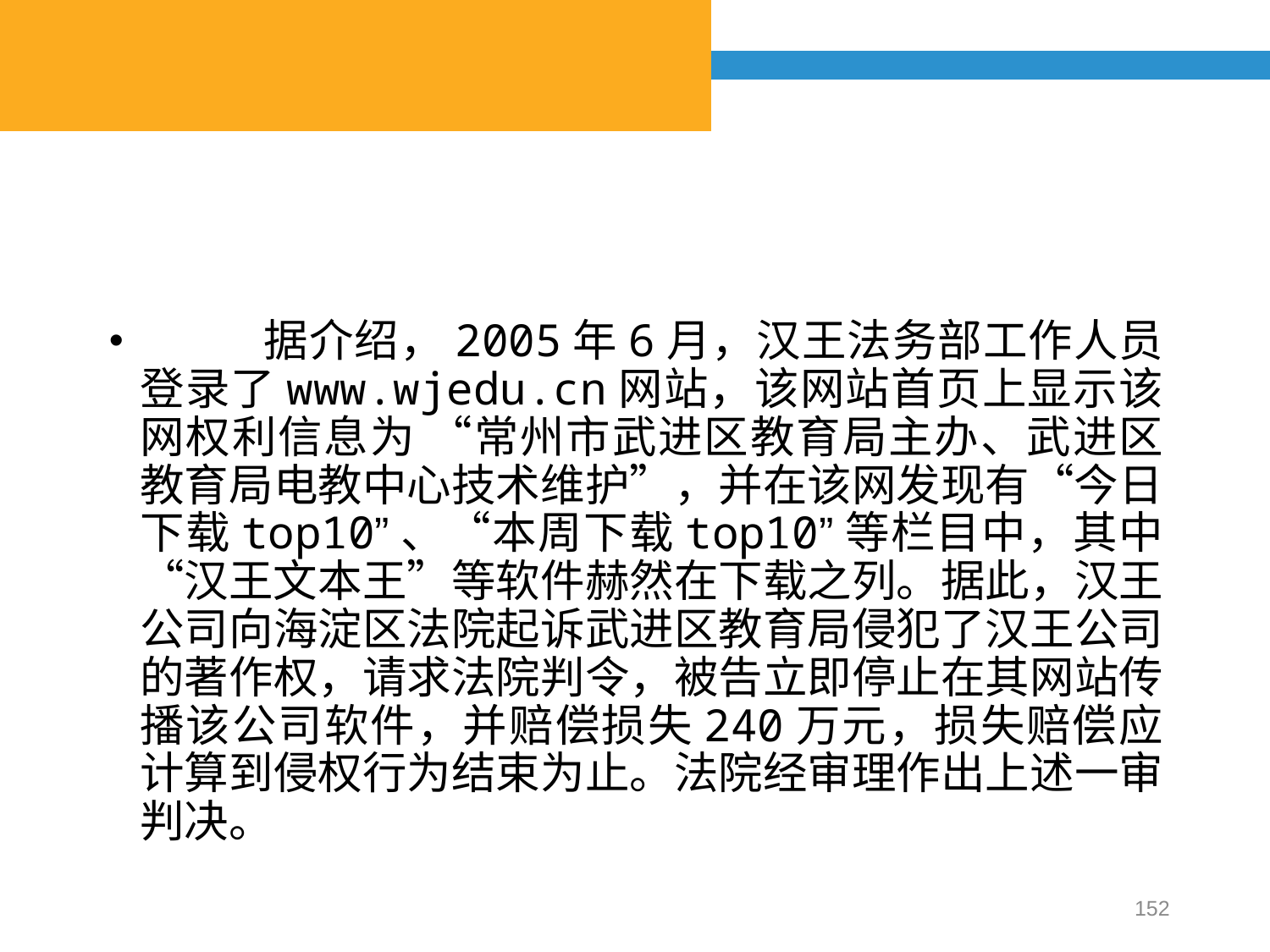

#
	据介绍，2005年6月，汉王法务部工作人员登录了www.wjedu.cn网站，该网站首页上显示该网权利信息为 “常州市武进区教育局主办、武进区教育局电教中心技术维护”，并在该网发现有“今日下载top10”、“本周下载top10”等栏目中，其中“汉王文本王”等软件赫然在下载之列。据此，汉王公司向海淀区法院起诉武进区教育局侵犯了汉王公司的著作权，请求法院判令，被告立即停止在其网站传播该公司软件，并赔偿损失240万元，损失赔偿应计算到侵权行为结束为止。法院经审理作出上述一审判决。
152